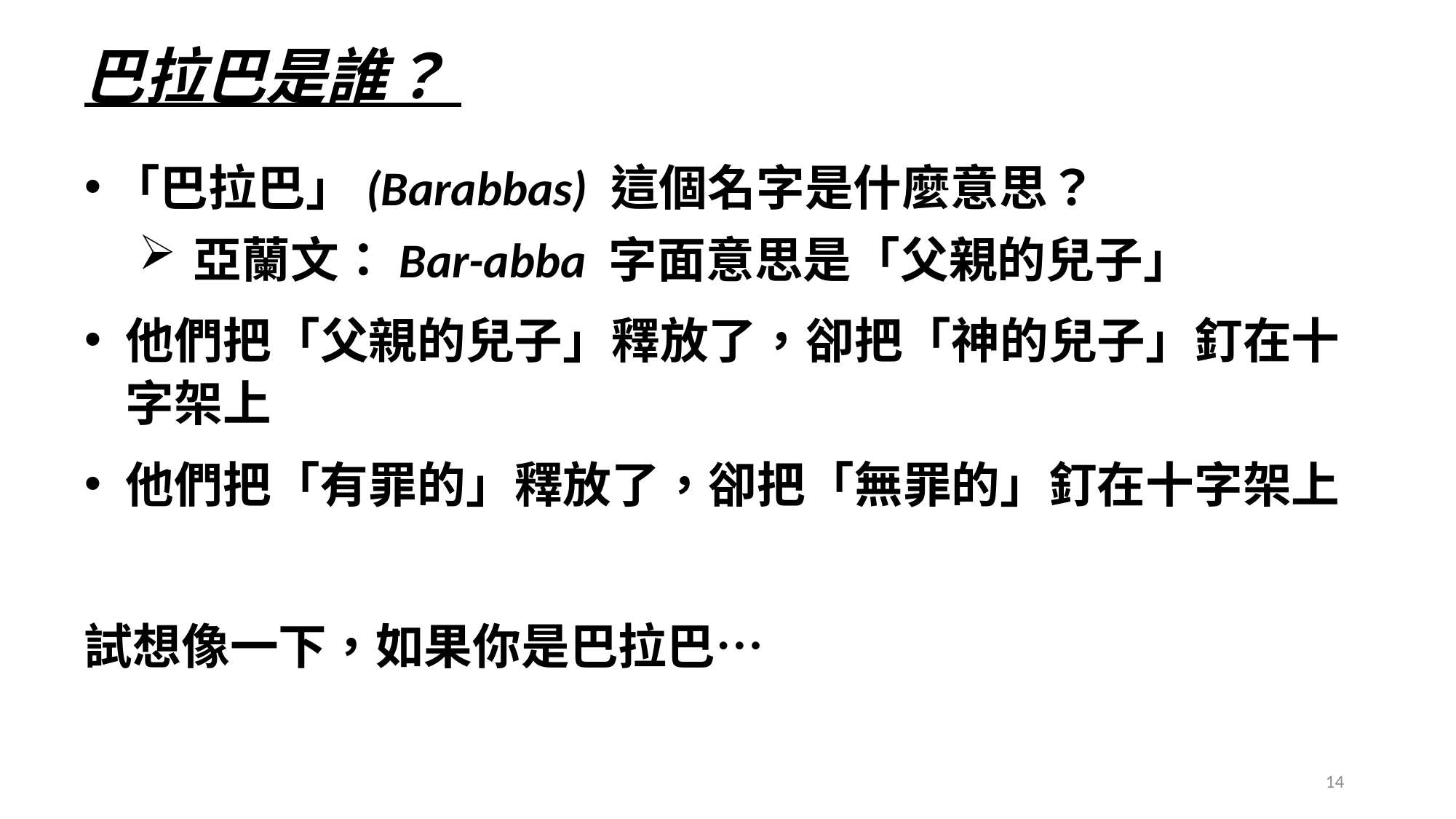

# 巴拉巴是誰？
「巴拉巴」(Barabbas) 這個名字是什麼意思？
亞蘭文：Bar-abba 字面意思是「父親的兒子」
他們把「父親的兒子」釋放了，卻把「神的兒子」釘在十字架上
他們把「有罪的」釋放了，卻把「無罪的」釘在十字架上

試想像一下，如果你是巴拉巴…

14